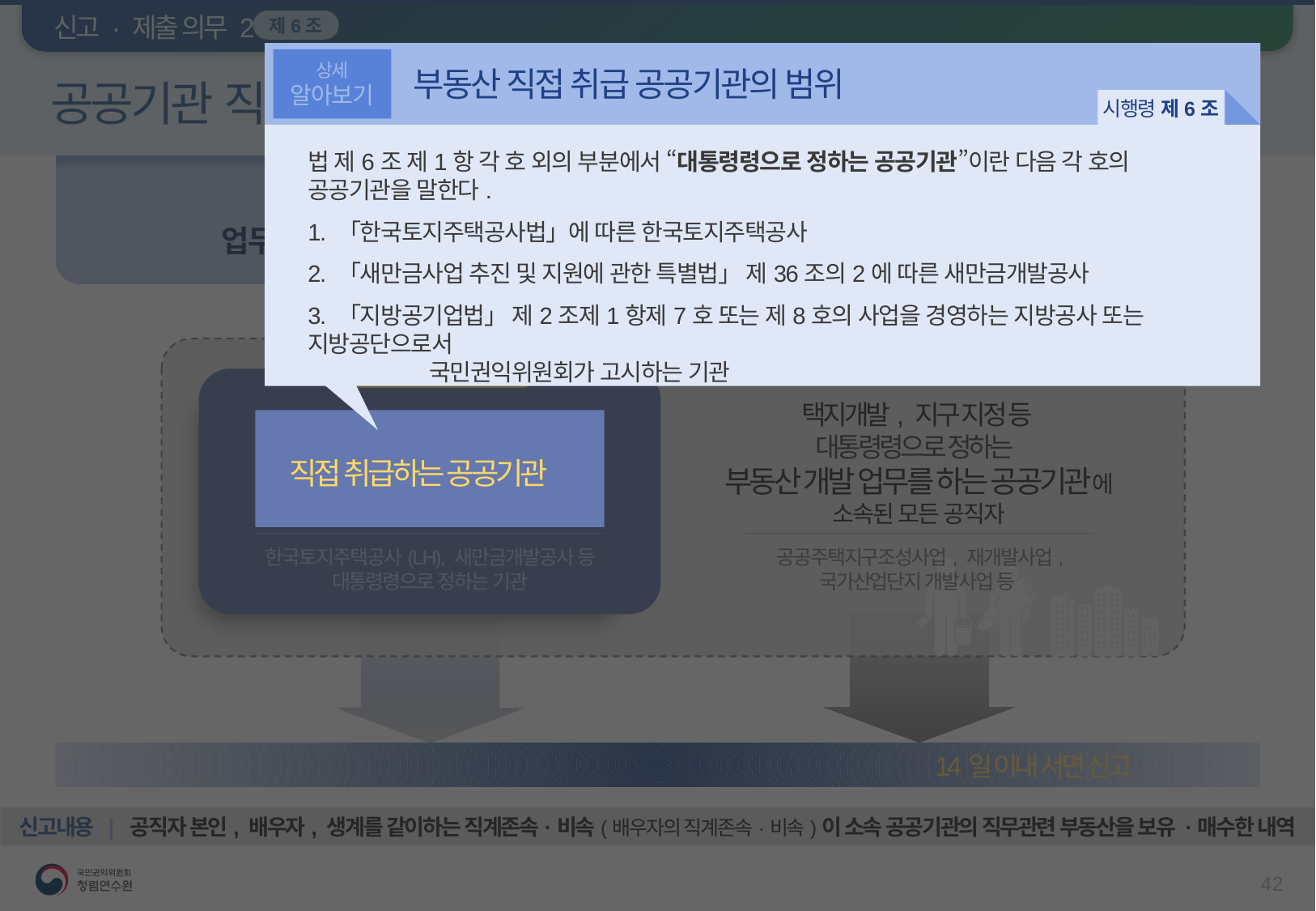

신고 · 제출 의무 2
개요

조치

예시

공공기관 직무 관련 부동산 보유·매수 신고
제6조

상세
알아보기
부동산 직접 취급 공공기관의 범위
시행령 제6조

법 제6조 제1항 각 호 외의 부분에서 “대통령령으로 정하는 공공기관”이란 다음 각 호의 공공기관을 말한다.
1. 「한국토지주택공사법」에 따른 한국토지주택공사
2. 「새만금사업 추진 및 지원에 관한 특별법」 제36조의2에 따른 새만금개발공사
3. 「지방공기업법」 제2조제1항제7호 또는 제8호의 사업을 경영하는 지방공사 또는 지방공단으로서
 	국민권익위원회가 고시하는 기관

공직자(배우자, 생계를 같이하는 직계존속·비속 등 포함)가
업무 관련 부동산을 보유·매수하는 경우, 그 사실을 소속기관장에게 신고
제6조제2항에서 규정

제6조제1항에서 규정

택지개발, 지구 지정 등
대통령령으로 정하는
부동산 개발 업무를 하는 공공기관에
소속된 모든 공직자
부동산을
직접 취급하는 공공기관에
소속된 모든 공직자
한국토지주택공사(LH), 새만금개발공사 등 대통령령으로 정하는 기관
공공주택지구조성사업, 재개발사업, 국가산업단지 개발사업 등

업무와 관련된 부동산을 보유한 사실을 알게 된 날 /  매수 후 등기를 완료한 날부터 14일 이내 서면 신고
신고내용  |  공직자 본인, 배우자, 생계를 같이하는 직계존속·비속(배우자의 직계존속·비속)이 소속 공공기관의 직무관련 부동산을 보유 ·매수한 내역
42